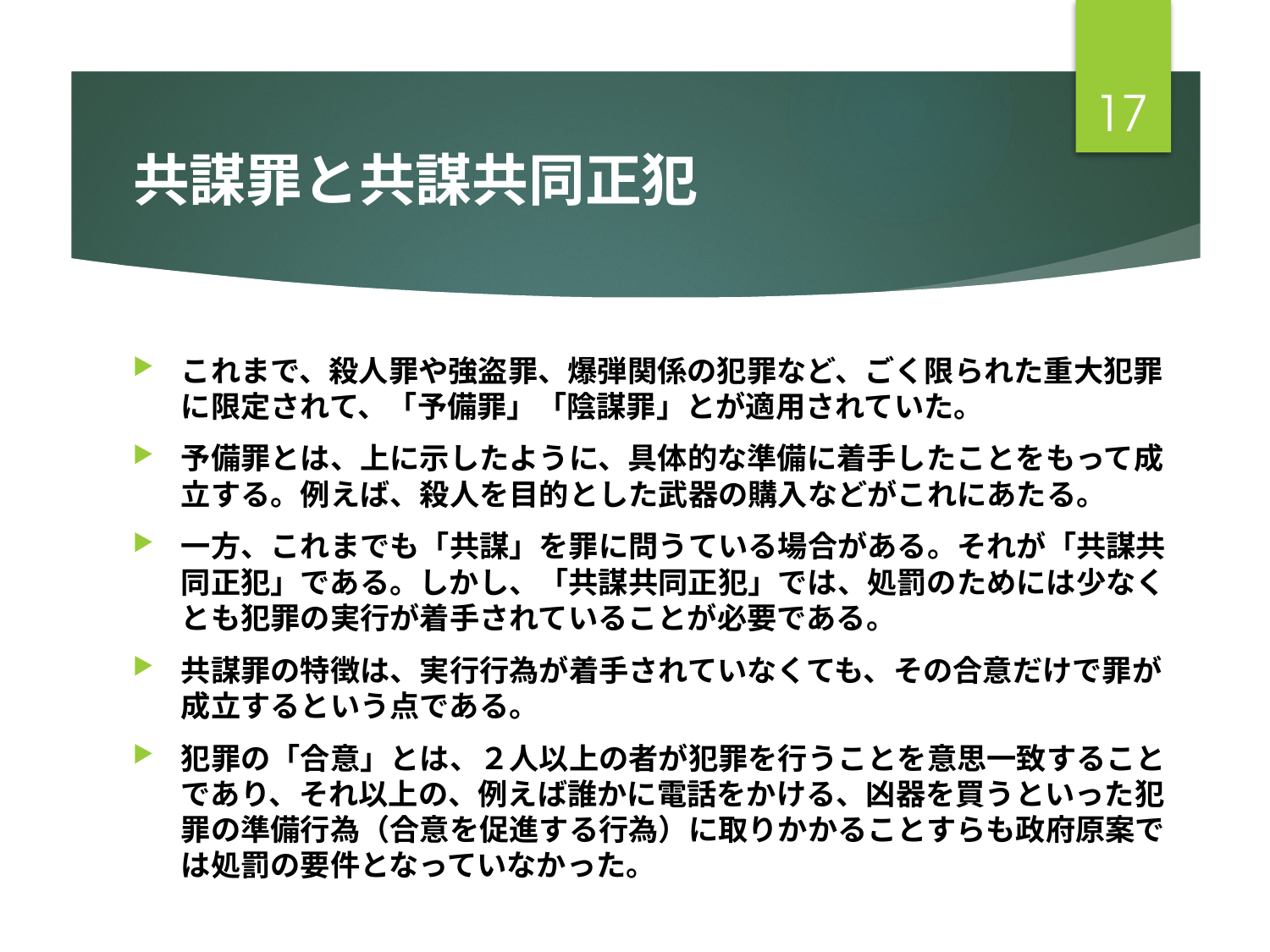

17
# 共謀罪と共謀共同正犯
これまで、殺人罪や強盗罪、爆弾関係の犯罪など、ごく限られた重大犯罪に限定されて、「予備罪」「陰謀罪」とが適用されていた。
予備罪とは、上に示したように、具体的な準備に着手したことをもって成立する。例えば、殺人を目的とした武器の購入などがこれにあたる。
一方、これまでも「共謀」を罪に問うている場合がある。それが「共謀共同正犯」である。しかし、「共謀共同正犯」では、処罰のためには少なくとも犯罪の実行が着手されていることが必要である。
共謀罪の特徴は、実行行為が着手されていなくても、その合意だけで罪が成立するという点である。
犯罪の「合意」とは、２人以上の者が犯罪を行うことを意思一致することであり、それ以上の、例えば誰かに電話をかける、凶器を買うといった犯罪の準備行為（合意を促進する行為）に取りかかることすらも政府原案では処罰の要件となっていなかった。